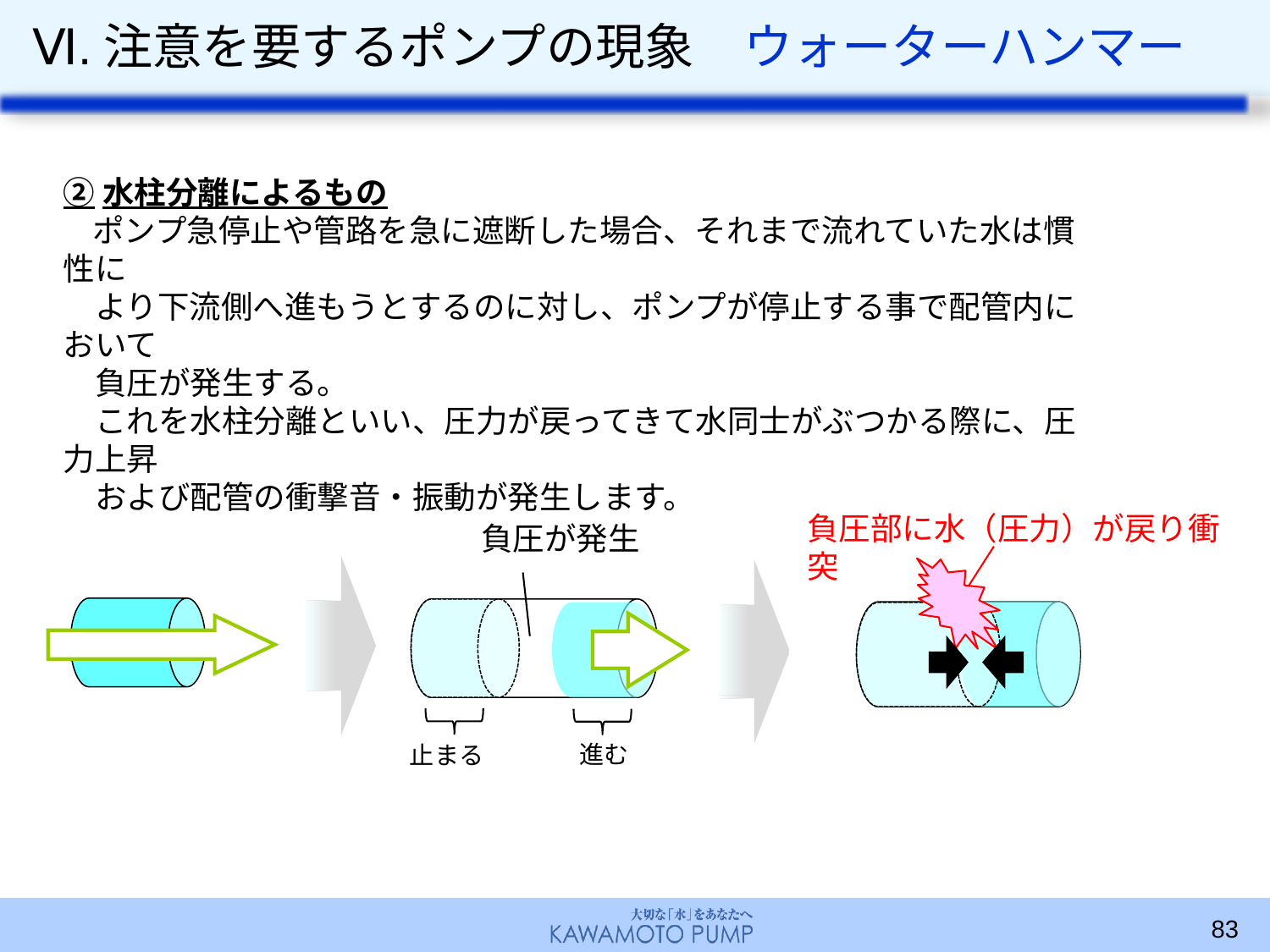

# Ⅵ.注意を要するポンプの現象　ウォーターハンマー
②水柱分離によるもの
   ポンプ急停止や管路を急に遮断した場合、それまで流れていた水は慣性に
　より下流側へ進もうとするのに対し、ポンプが停止する事で配管内において
　負圧が発生する。
　これを水柱分離といい、圧力が戻ってきて水同士がぶつかる際に、圧力上昇
　および配管の衝撃音・振動が発生します。
負圧部に水（圧力）が戻り衝突

負圧が発生

進む
止まる

83